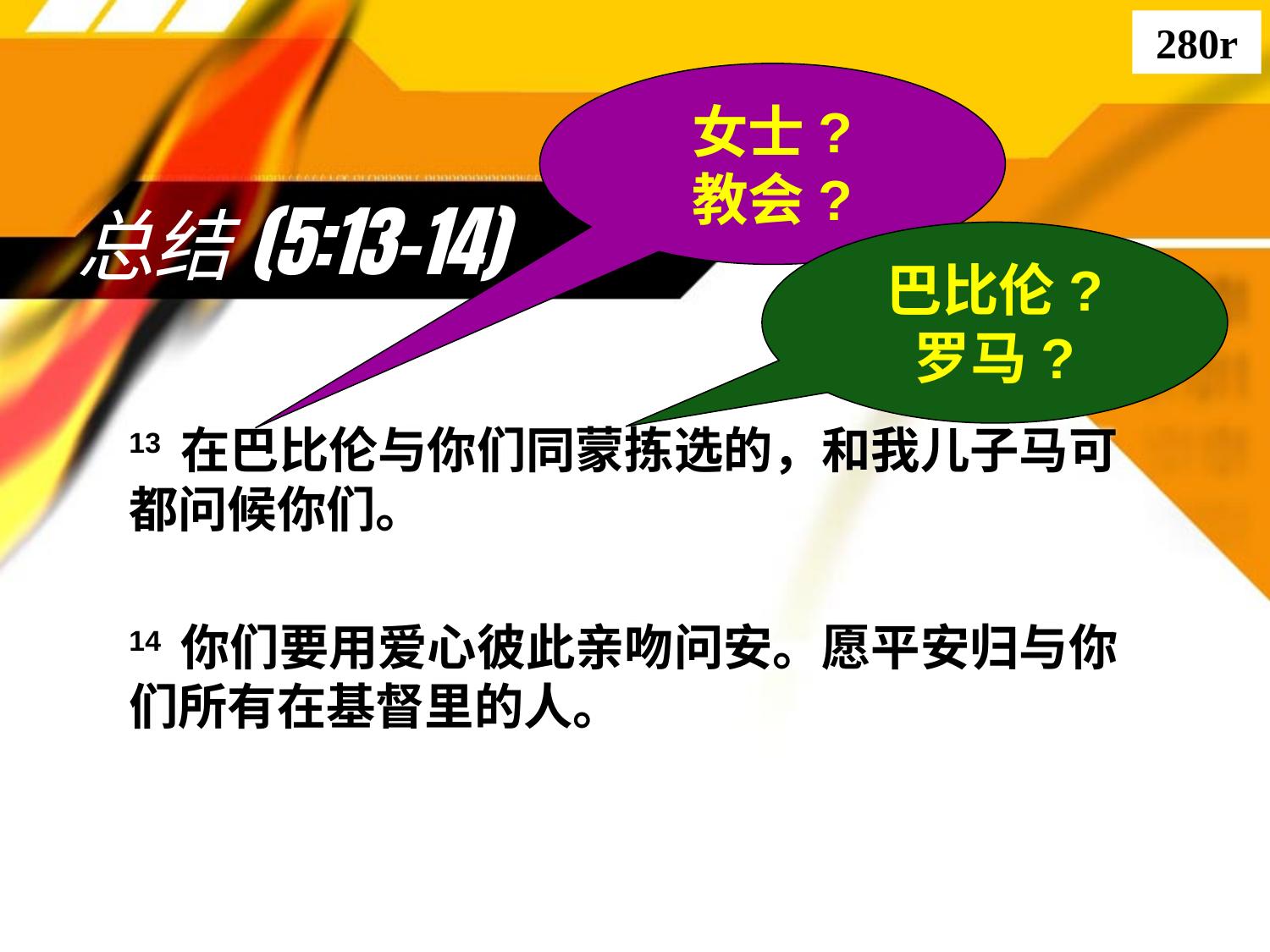

280r
女士?
教会?
# 总结(5:13-14)
巴比伦?
罗马?
13 在巴比伦与你们同蒙拣选的，和我儿子马可都问候你们。

14 你们要用爱心彼此亲吻问安。愿平安归与你们所有在基督里的人。